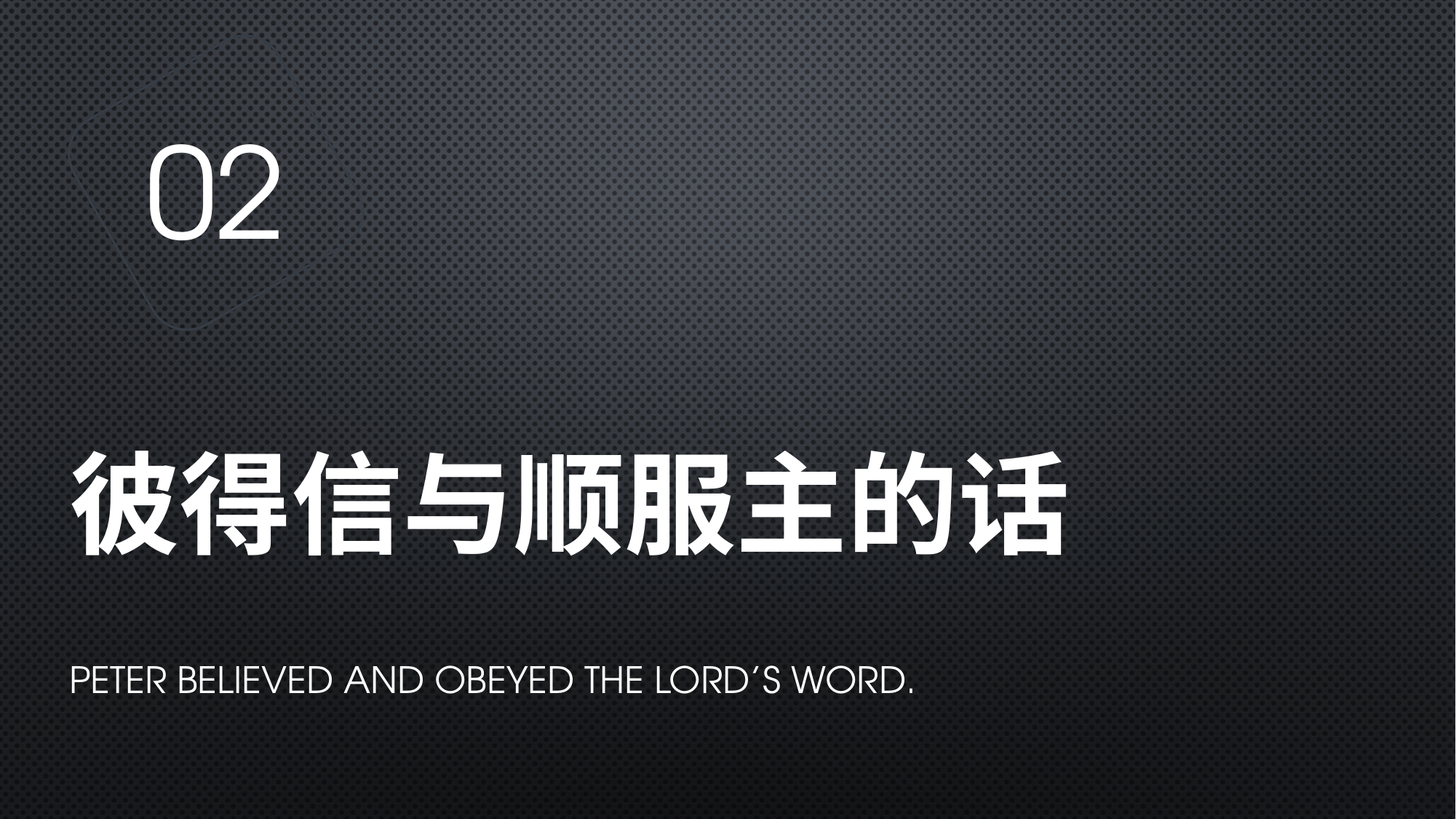

02
# 彼得信与顺服主的话
Peter believed and obeyed the Lord’s word.